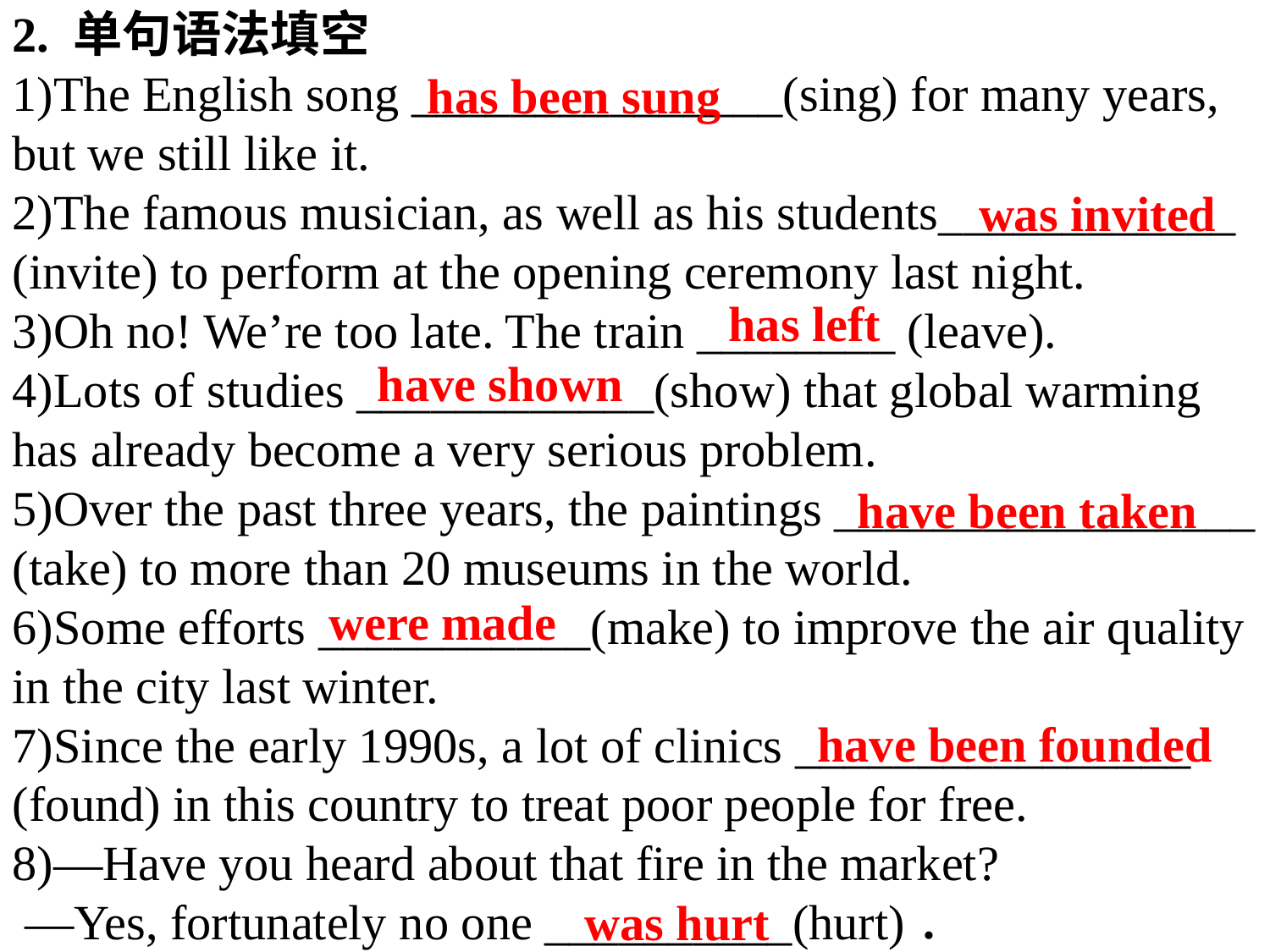

2. 单句语法填空
1)The English song _______________(sing) for many years, but we still like it.
2)The famous musician, as well as his students____________
(invite) to perform at the opening ceremony last night.
3)Oh no! We’re too late. The train ________ (leave).
4)Lots of studies ____________(show) that global warming has already become a very serious problem.
5)Over the past three years, the paintings _________________ (take) to more than 20 museums in the world.
6)Some efforts ___________(make) to improve the air quality in the city last winter.
7)Since the early 1990s, a lot of clinics ________________ (found) in this country to treat poor people for free.
8)—Have you heard about that fire in the market?
 —Yes, fortunately no one __________(hurt)．
has been sung
was invited
has left
have shown
have been taken
were made
have been founded
was hurt